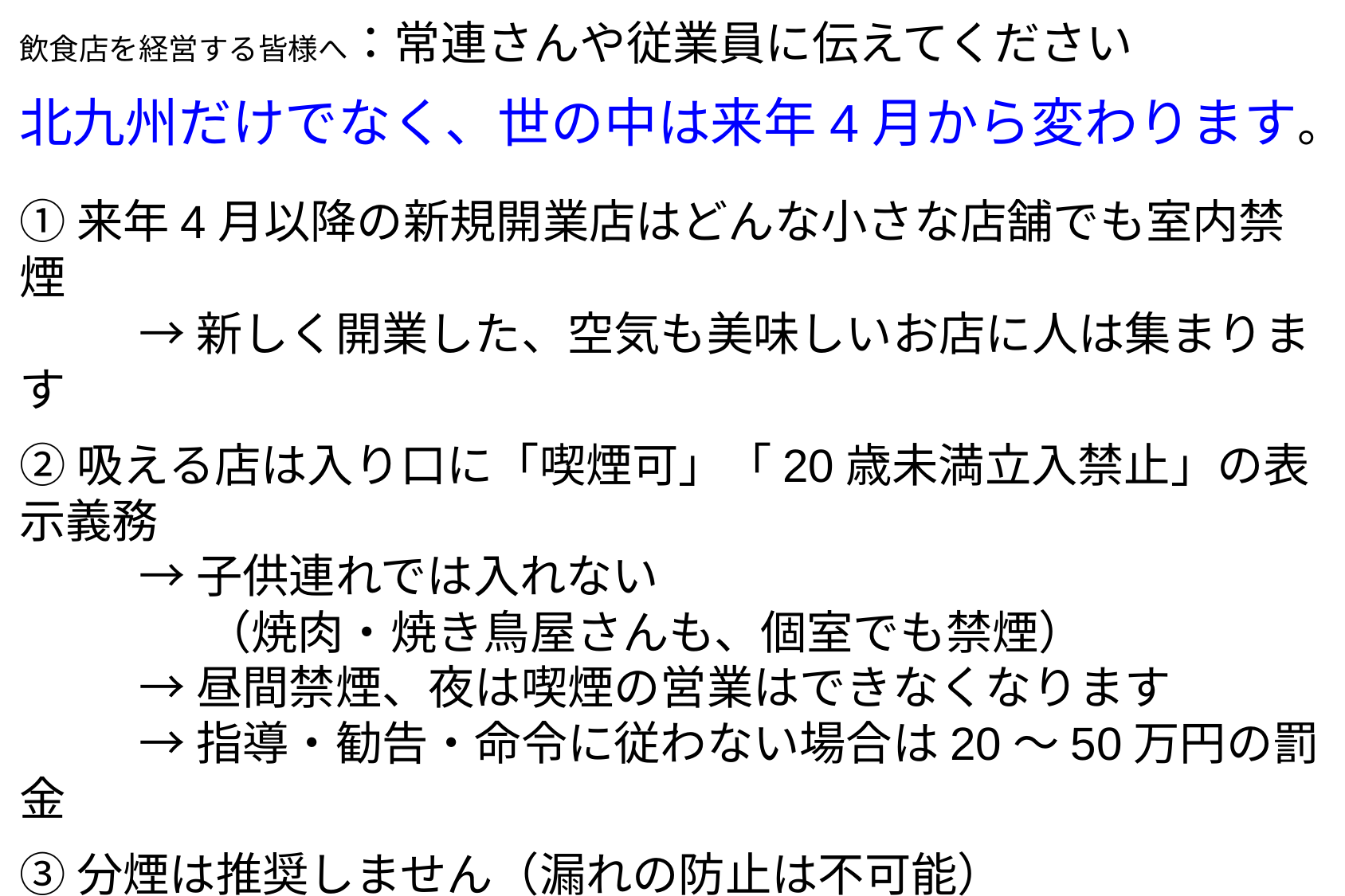

飲食店を経営する皆様へ：常連さんや従業員に伝えてください

北九州だけでなく、世の中は来年4月から変わります。
①来年4月以降の新規開業店はどんな小さな店舗でも室内禁煙
	→新しく開業した、空気も美味しいお店に人は集まります

②吸える店は入り口に「喫煙可」「20歳未満立入禁止」の表示義務
	→子供連れでは入れない
　　　　（焼肉・焼き鳥屋さんも、個室でも禁煙）
	→昼間禁煙、夜は喫煙の営業はできなくなります
	→指導・勧告・命令に従わない場合は20〜50万円の罰金

③分煙は推奨しません（漏れの防止は不可能）
	→喫煙専用室を作るには数十万円〜200万円の工事費
    　　冷暖房された空気を排気することで10万円の電気代

④加熱式タバコ：本人だけでなく周囲にも悪影響が発生する可能性